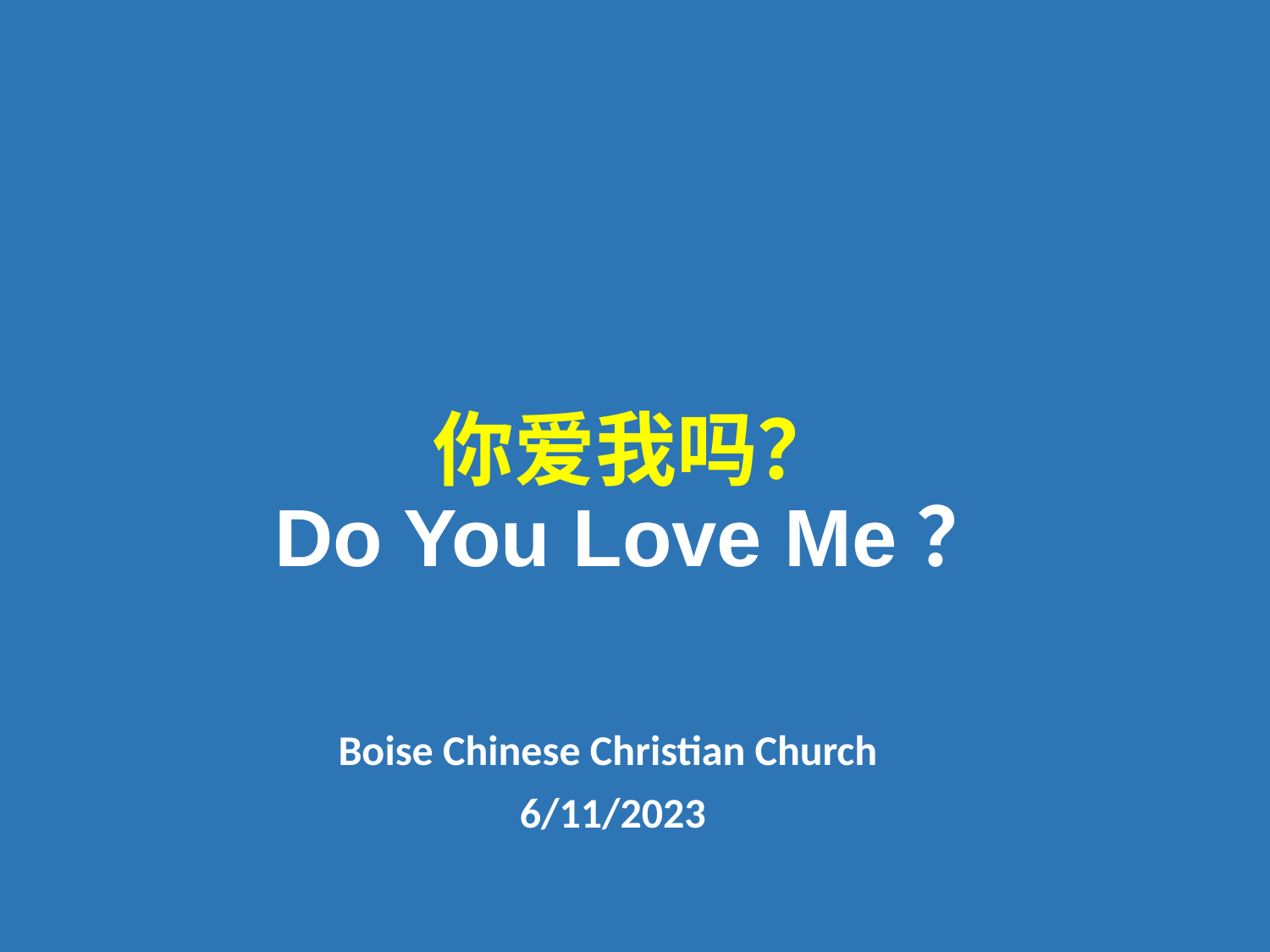

# 你爱我吗？ Do You Love Me？
Boise Chinese Christian Church
6/11/2023